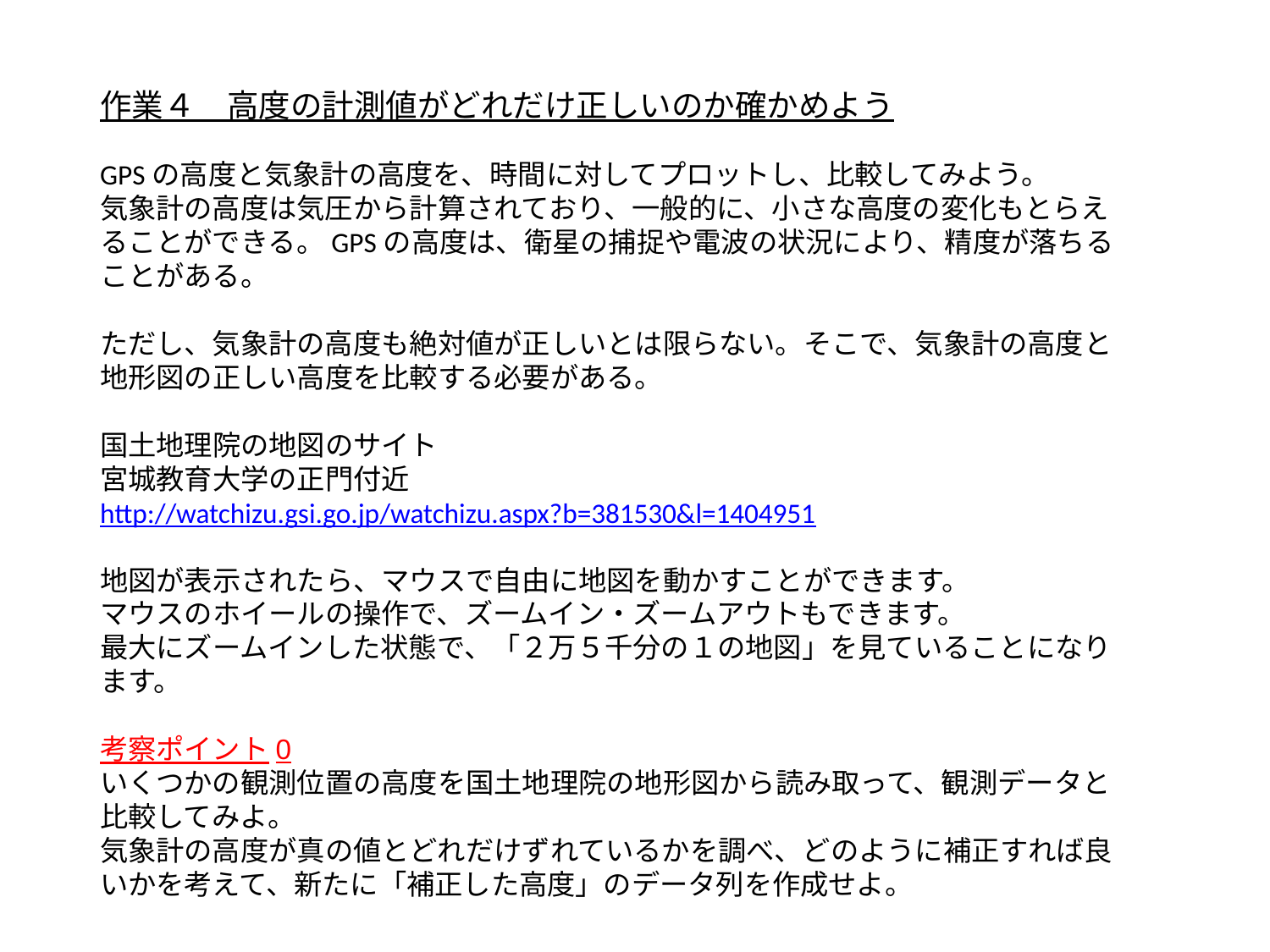

作業４　高度の計測値がどれだけ正しいのか確かめよう

GPSの高度と気象計の高度を、時間に対してプロットし、比較してみよう。
気象計の高度は気圧から計算されており、一般的に、小さな高度の変化もとらえることができる。GPSの高度は、衛星の捕捉や電波の状況により、精度が落ちることがある。

ただし、気象計の高度も絶対値が正しいとは限らない。そこで、気象計の高度と地形図の正しい高度を比較する必要がある。

国土地理院の地図のサイト
宮城教育大学の正門付近
http://watchizu.gsi.go.jp/watchizu.aspx?b=381530&l=1404951

地図が表示されたら、マウスで自由に地図を動かすことができます。
マウスのホイールの操作で、ズームイン・ズームアウトもできます。
最大にズームインした状態で、「２万５千分の１の地図」を見ていることになります。

考察ポイント0
いくつかの観測位置の高度を国土地理院の地形図から読み取って、観測データと比較してみよ。
気象計の高度が真の値とどれだけずれているかを調べ、どのように補正すれば良いかを考えて、新たに「補正した高度」のデータ列を作成せよ。